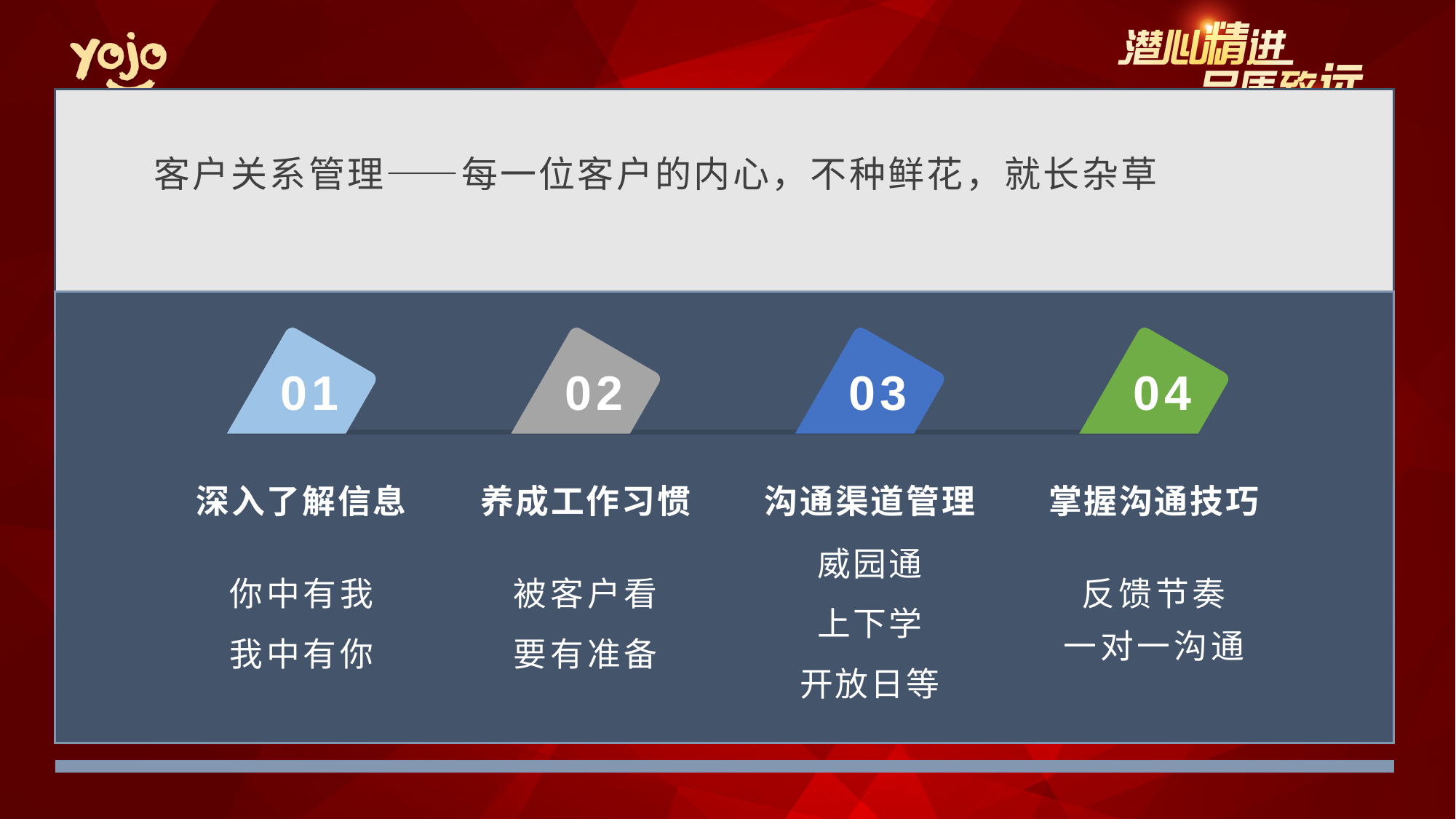

客户关系管理——每一位客户的内心，不种鲜花，就长杂草

01
02
03
04
深入了解信息
养成工作习惯
沟通渠道管理
掌握沟通技巧
你中有我
我中有你
被客户看
要有准备
威园通
上下学
开放日等
反馈节奏
一对一沟通